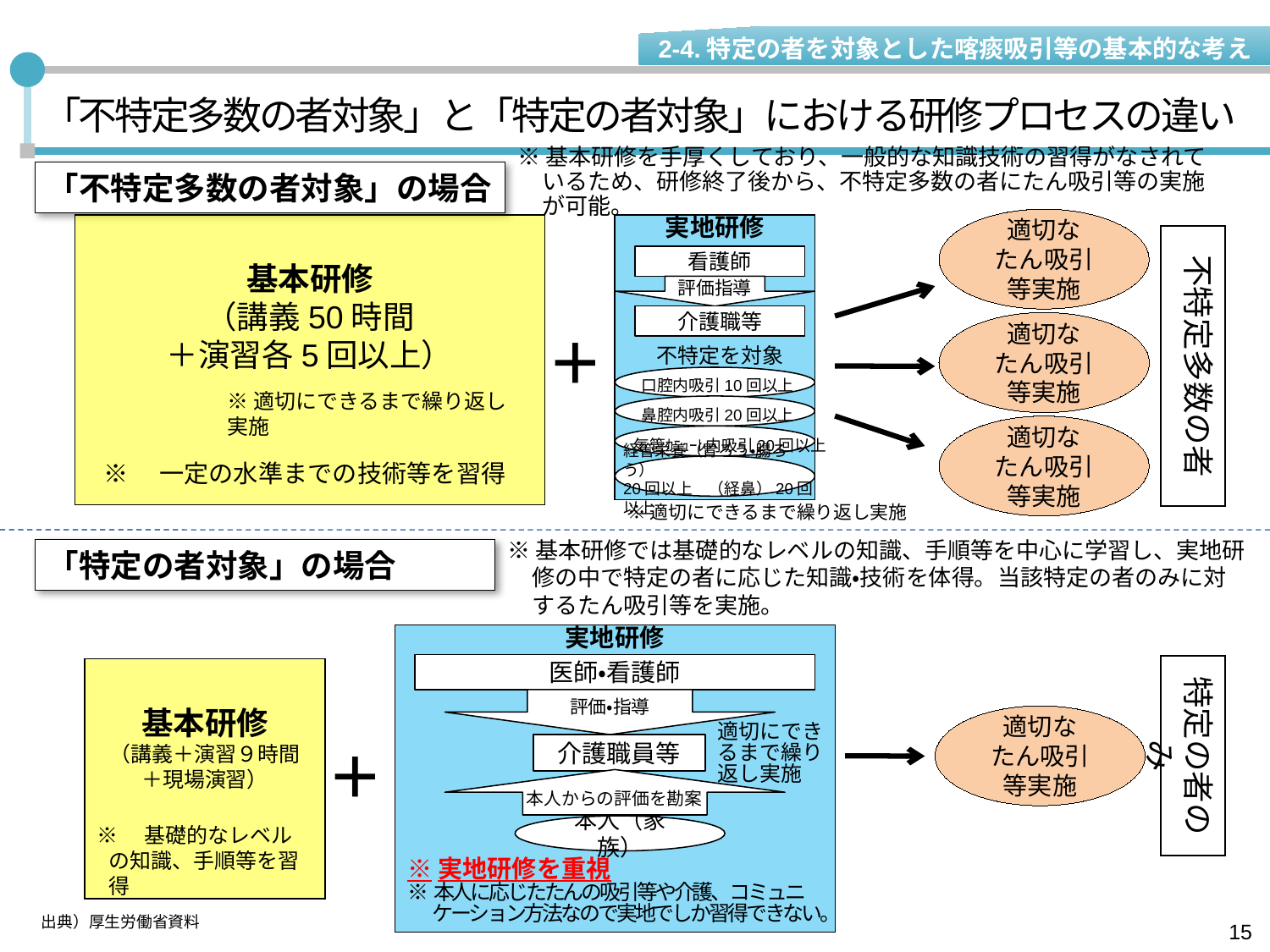

2-4.特定の者を対象とした喀痰吸引等の基本的な考え
# 「不特定多数の者対象」と「特定の者対象」における研修プロセスの違い
※基本研修を手厚くしており、一般的な知識技術の習得がなされているため、研修終了後から、不特定多数の者にたん吸引等の実施が可能。
「不特定多数の者対象」の場合
実地研修
適切な
たん吸引等実施

基本研修
（講義50時間
＋演習各5回以上）

不特定多数の者
看護師
評価指導
介護職等
適切な
たん吸引等実施
＋
不特定を対象

口腔内吸引10回以上
※適切にできるまで繰り返し実施

鼻腔内吸引20回以上
適切な
たん吸引等実施

気管ｶﾆｭｰﾚ内吸引20回以上
※　一定の水準までの技術等を習得
経管栄養（胃ろう・腸ろう）
20回以上　（経鼻）20回以上

※適切にできるまで繰り返し実施
「特定の者対象」の場合
※基本研修では基礎的なレベルの知識、手順等を中心に学習し、実地研修の中で特定の者に応じた知識・技術を体得。当該特定の者のみに対するたん吸引等を実施。
実地研修

医師・看護師
特定の者のみ

基本研修
（講義＋演習９時間
＋現場演習）

評価・指導
適切な
たん吸引等実施
適切にできるまで繰り返し実施
介護職員等
＋

本人からの評価を勘案
※　基礎的なレベルの知識、手順等を習得
本人（家族）
※実地研修を重視
※本人に応じたたんの吸引等や介護、コミュニケーション方法なので実地でしか習得できない。
出典）厚生労働省資料
15